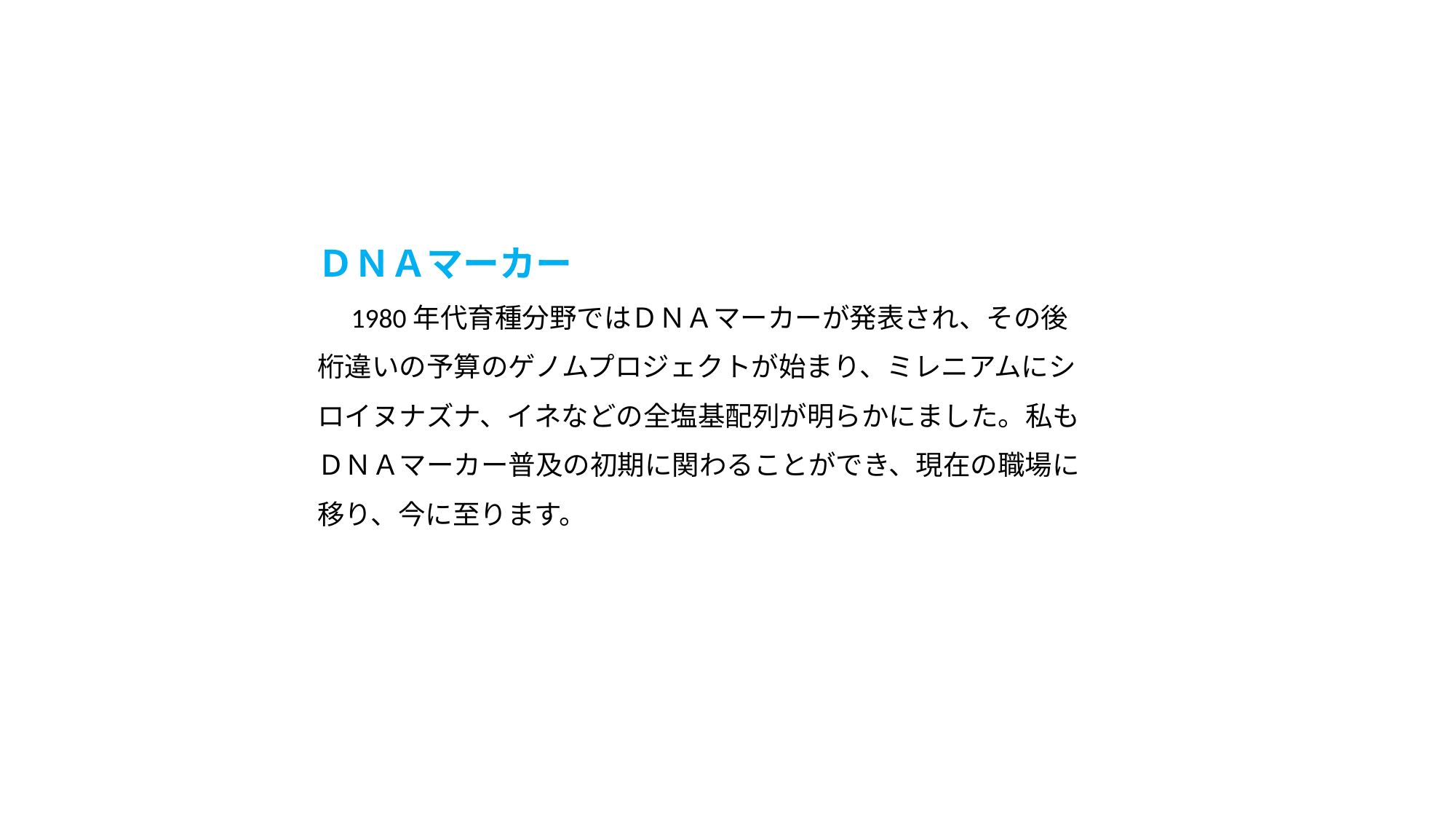

ＤＮＡマーカー
　1980年代育種分野ではＤＮＡマーカーが発表され、その後桁違いの予算のゲノムプロジェクトが始まり、ミレニアムにシロイヌナズナ、イネなどの全塩基配列が明らかにました。私もＤＮＡマーカー普及の初期に関わることができ、現在の職場に移り、今に至ります。